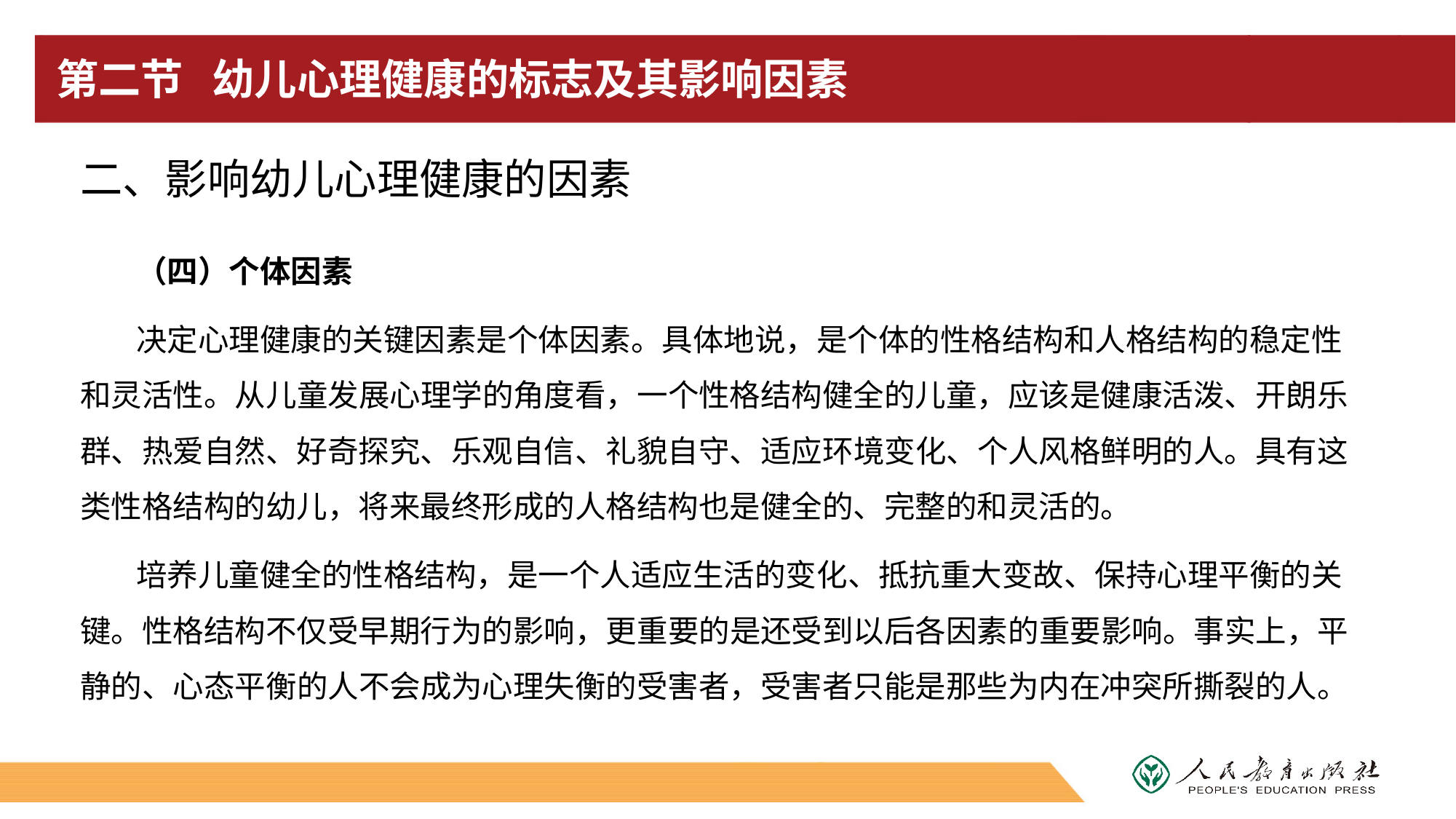

# 第二节   幼儿心理健康的标志及其影响因素
二、影响幼儿心理健康的因素
（四）个体因素
决定心理健康的关键因素是个体因素。具体地说，是个体的性格结构和人格结构的稳定性和灵活性。从儿童发展心理学的角度看，一个性格结构健全的儿童，应该是健康活泼、开朗乐群、热爱自然、好奇探究、乐观自信、礼貌自守、适应环境变化、个人风格鲜明的人。具有这类性格结构的幼儿，将来最终形成的人格结构也是健全的、完整的和灵活的。
培养儿童健全的性格结构，是一个人适应生活的变化、抵抗重大变故、保持心理平衡的关键。性格结构不仅受早期行为的影响，更重要的是还受到以后各因素的重要影响。事实上，平静的、心态平衡的人不会成为心理失衡的受害者，受害者只能是那些为内在冲突所撕裂的人。